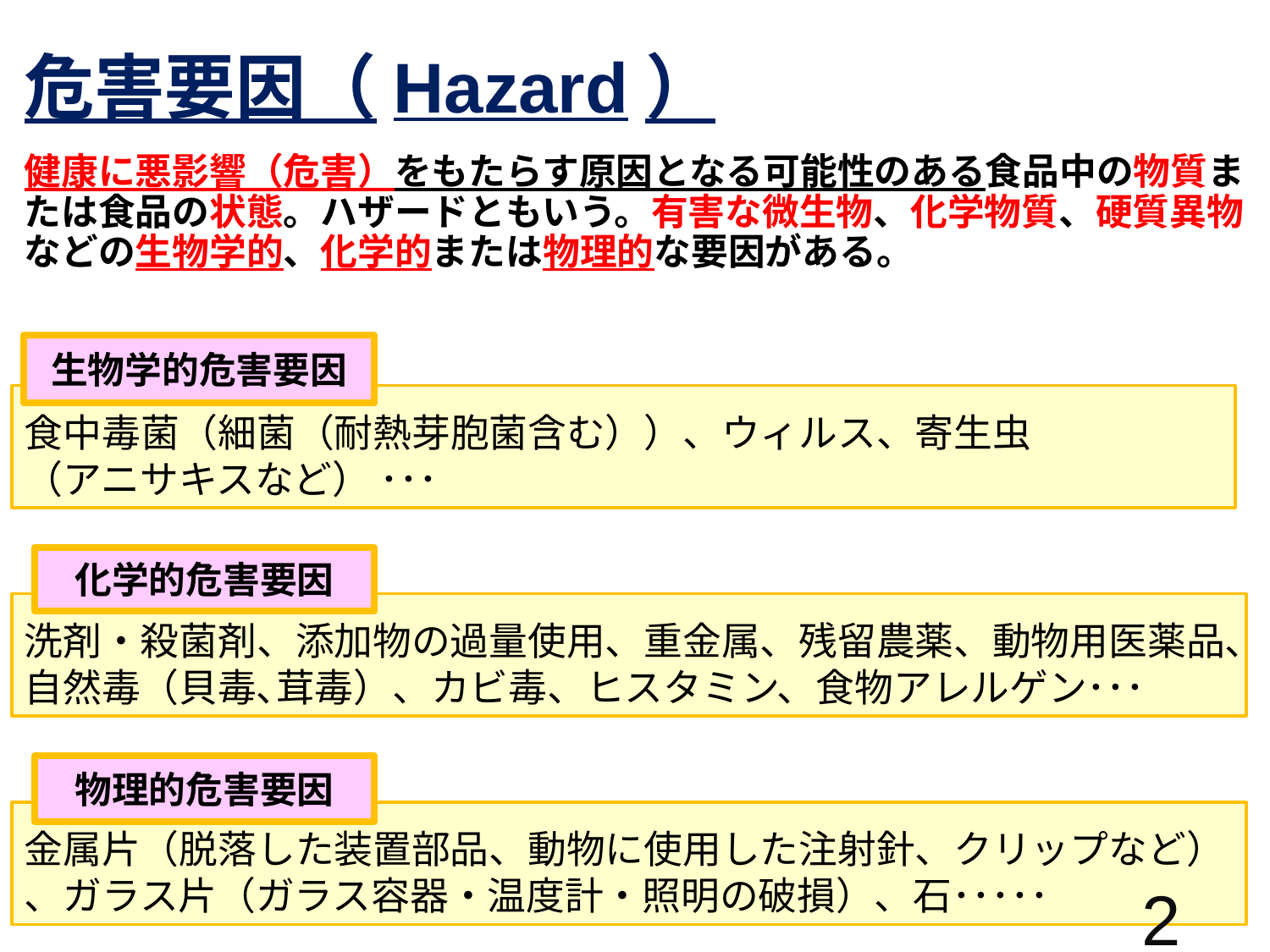

危害要因（Hazard）
健康に悪影響（危害）をもたらす原因となる可能性のある食品中の物質または食品の状態。ハザードともいう。有害な微生物、化学物質、硬質異物などの生物学的、化学的または物理的な要因がある。
生物学的危害要因

食中毒菌（細菌（耐熱芽胞菌含む））、ウィルス、寄生虫
（アニサキスなど） ･･･
化学的危害要因

洗剤・殺菌剤、添加物の過量使用、重金属、残留農薬、動物用医薬品、自然毒（貝毒､茸毒）、カビ毒、ヒスタミン、食物アレルゲン･･･
物理的危害要因

金属片（脱落した装置部品、動物に使用した注射針、クリップなど）
、ガラス片（ガラス容器・温度計・照明の破損）、石･････
24